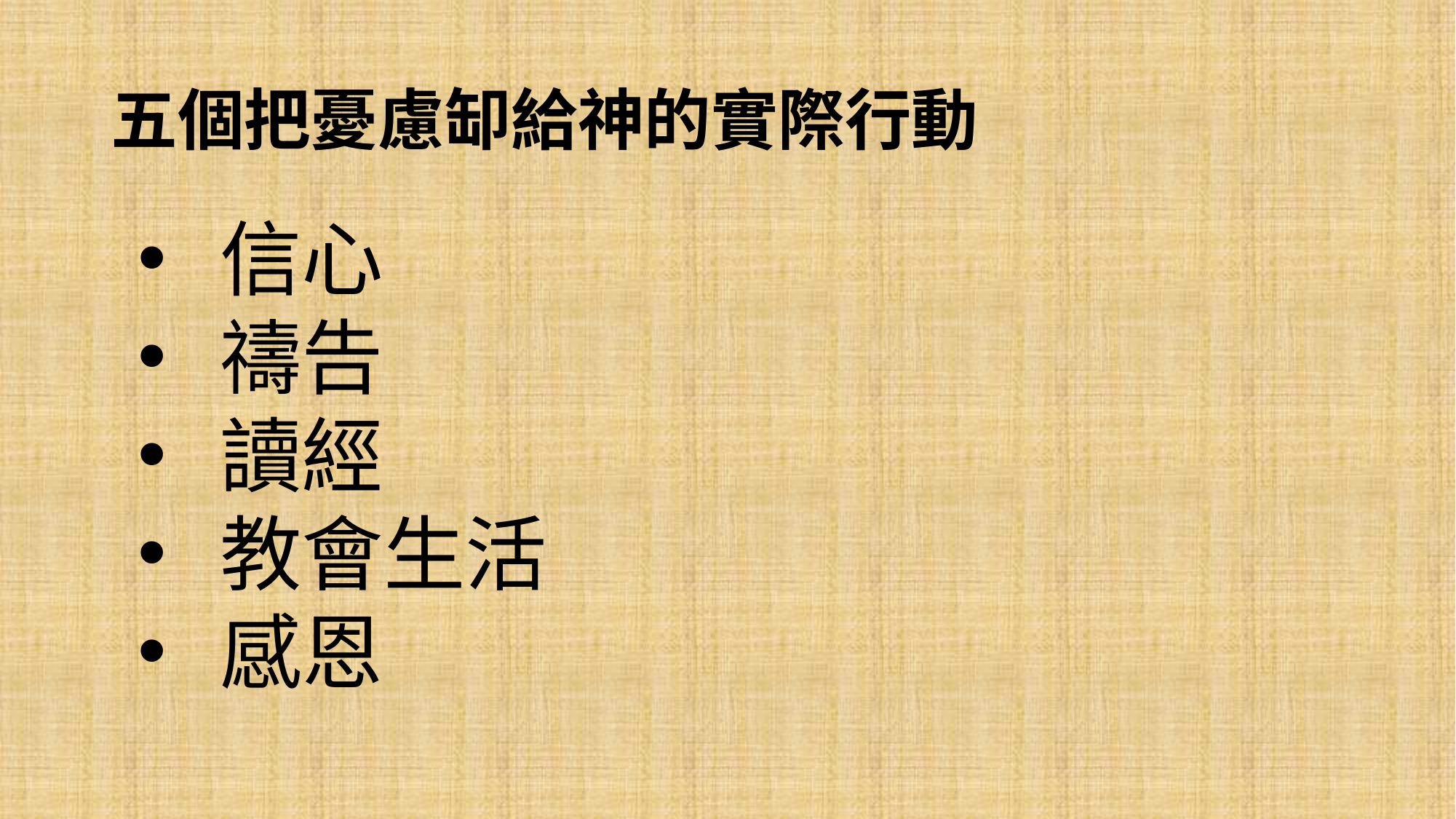

# 五個把憂慮缷給神的實際行動
信心
禱告
讀經
教會生活
感恩